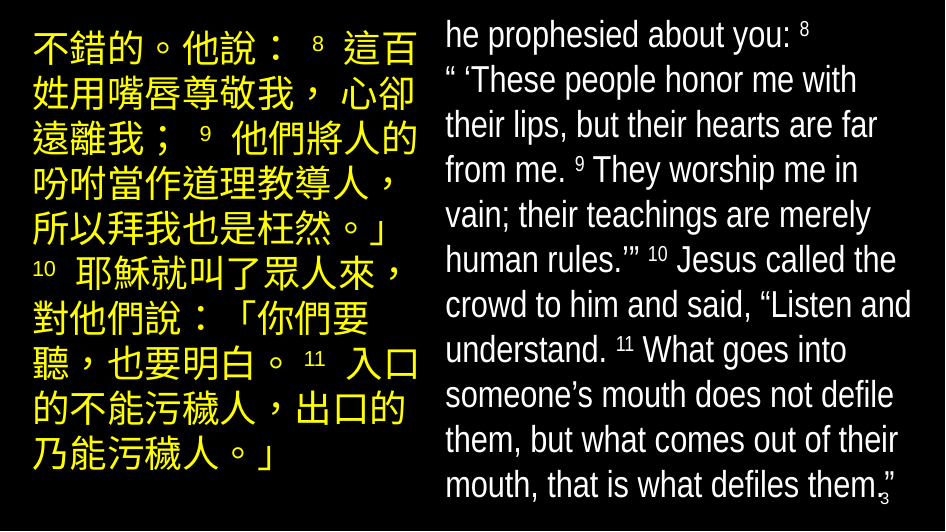

he prophesied about you: 8 “ ‘These people honor me with their lips, but their hearts are far from me. 9 They worship me in vain; their teachings are merely human rules.’” 10 Jesus called the crowd to him and said, “Listen and understand. 11 What goes into someone’s mouth does not defile them, but what comes out of their mouth, that is what defiles them.”
不錯的。他說： 8 這百姓用嘴唇尊敬我， 心卻遠離我； 9 他們將人的吩咐當作道理教導人， 所以拜我也是枉然。」 10 耶穌就叫了眾人來，對他們說：「你們要聽，也要明白。11 入口的不能污穢人，出口的乃能污穢人。」
3